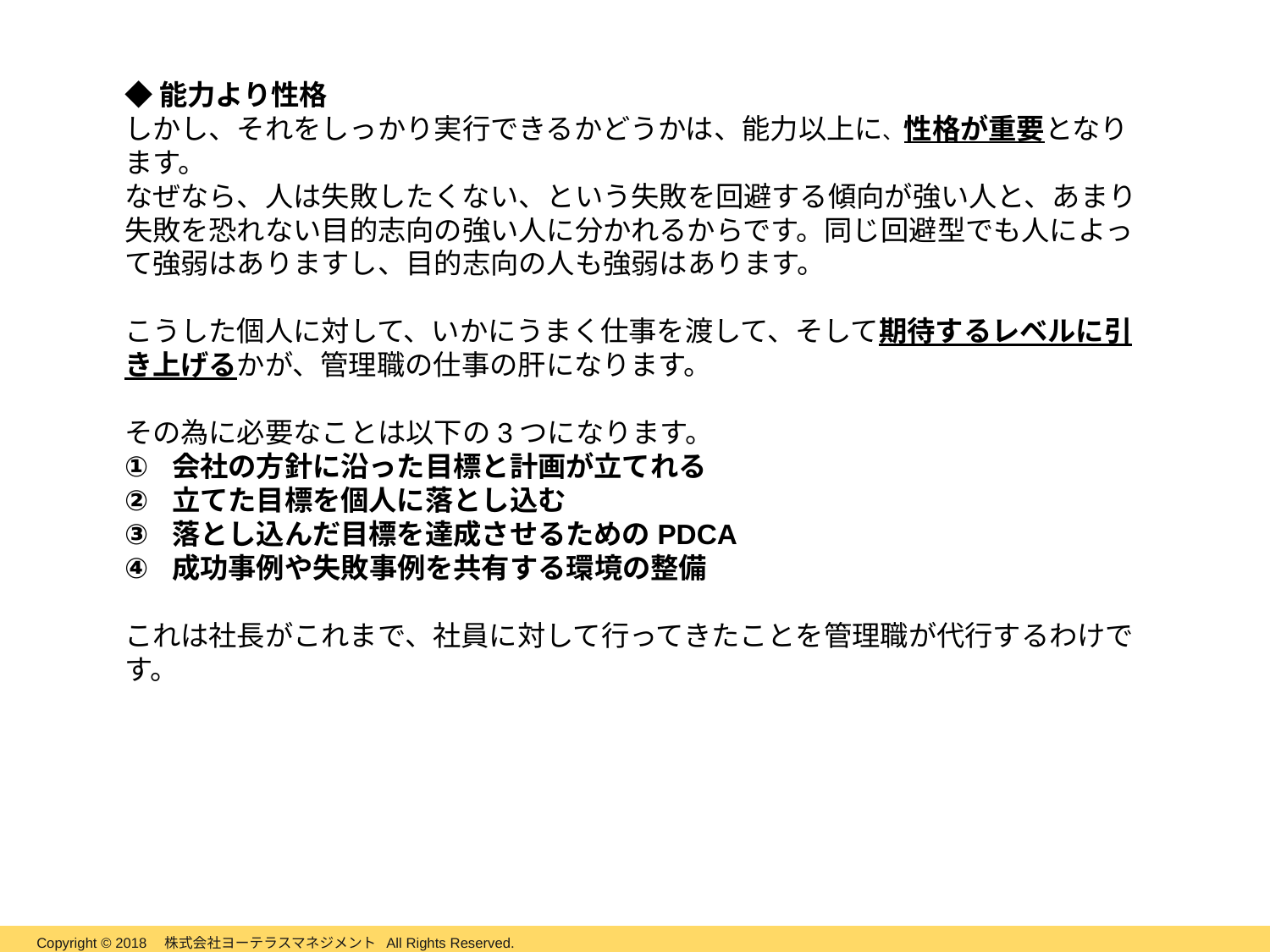

◆能力より性格
しかし、それをしっかり実行できるかどうかは、能力以上に、性格が重要となります。
なぜなら、人は失敗したくない、という失敗を回避する傾向が強い人と、あまり失敗を恐れない目的志向の強い人に分かれるからです。同じ回避型でも人によって強弱はありますし、目的志向の人も強弱はあります。

こうした個人に対して、いかにうまく仕事を渡して、そして期待するレベルに引き上げるかが、管理職の仕事の肝になります。

その為に必要なことは以下の3つになります。
会社の方針に沿った目標と計画が立てれる
立てた目標を個人に落とし込む
落とし込んだ目標を達成させるためのPDCA
成功事例や失敗事例を共有する環境の整備

これは社長がこれまで、社員に対して行ってきたことを管理職が代行するわけです。